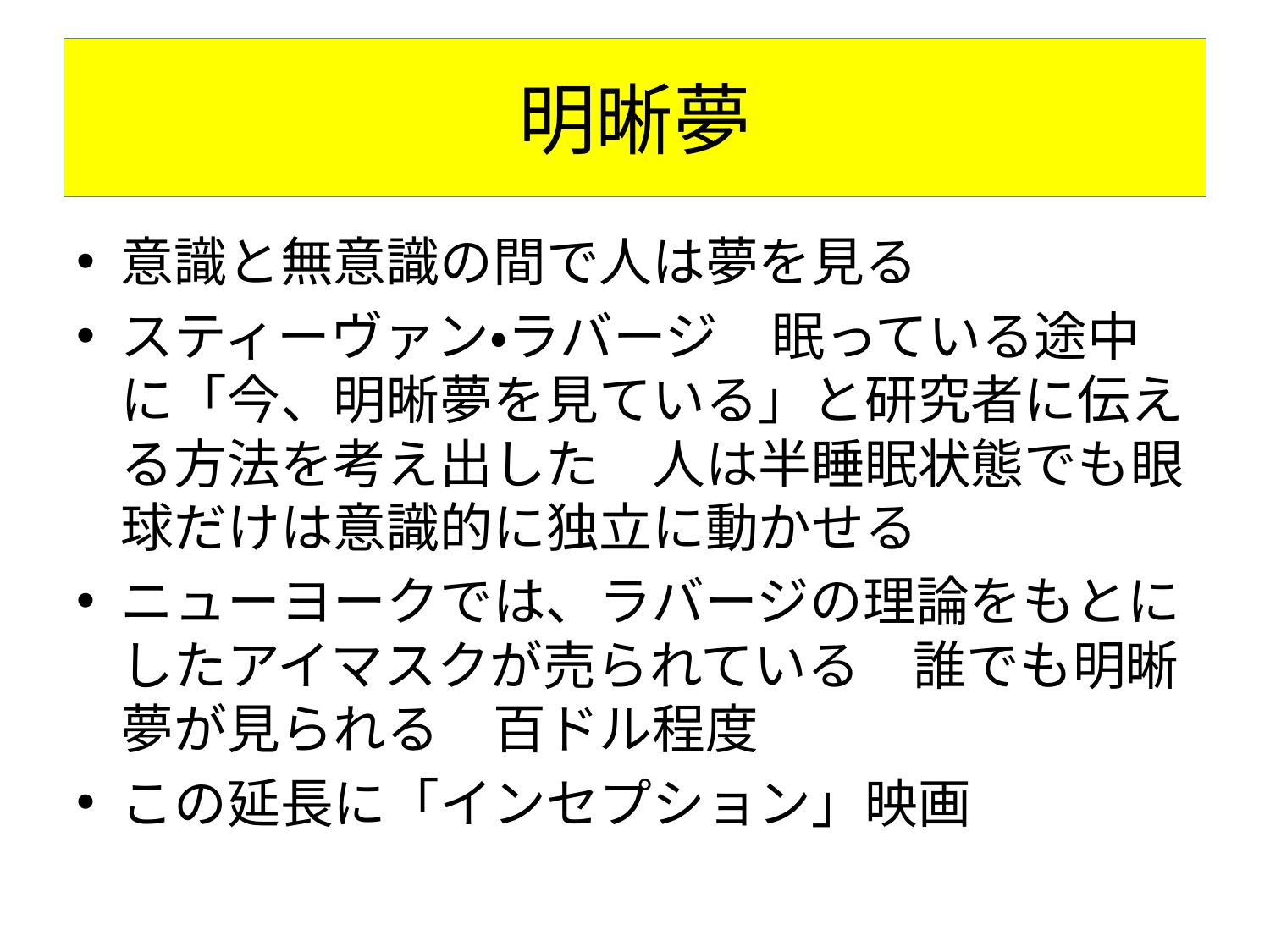

# 明晰夢
意識と無意識の間で人は夢を見る
スティーヴァン・ラバージ　眠っている途中に「今、明晰夢を見ている」と研究者に伝える方法を考え出した　人は半睡眠状態でも眼球だけは意識的に独立に動かせる
ニューヨークでは、ラバージの理論をもとにしたアイマスクが売られている　誰でも明晰夢が見られる　百ドル程度
この延長に「インセプション」映画